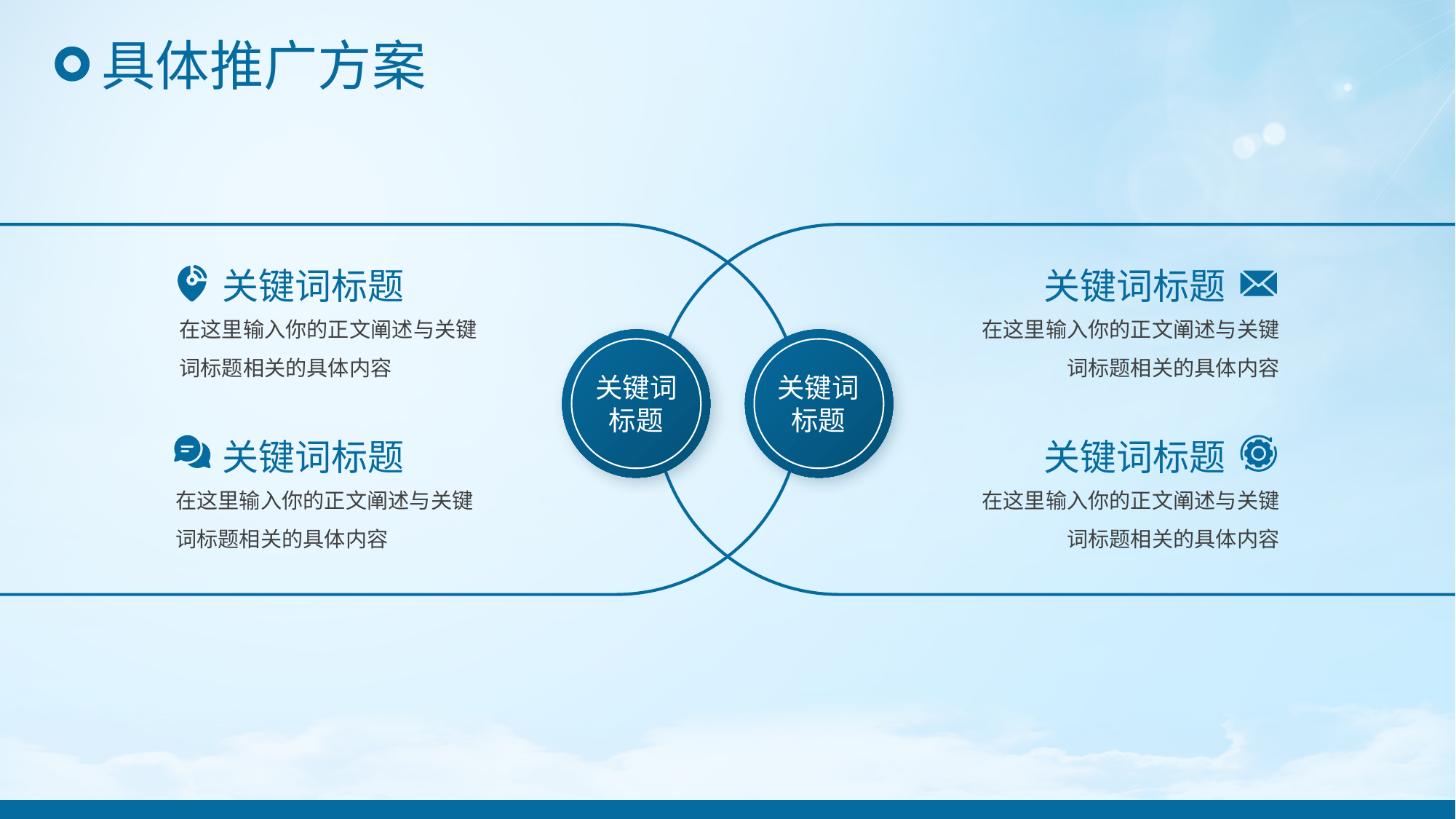

# 具体推广方案

关键词标题

在这里输入你的正文阐述与关键词标题相关的具体内容
关键词标题

在这里输入你的正文阐述与关键词标题相关的具体内容
关键词标题

在这里输入你的正文阐述与关键词标题相关的具体内容
关键词标题

在这里输入你的正文阐述与关键词标题相关的具体内容

关键词
标题
关键词
标题